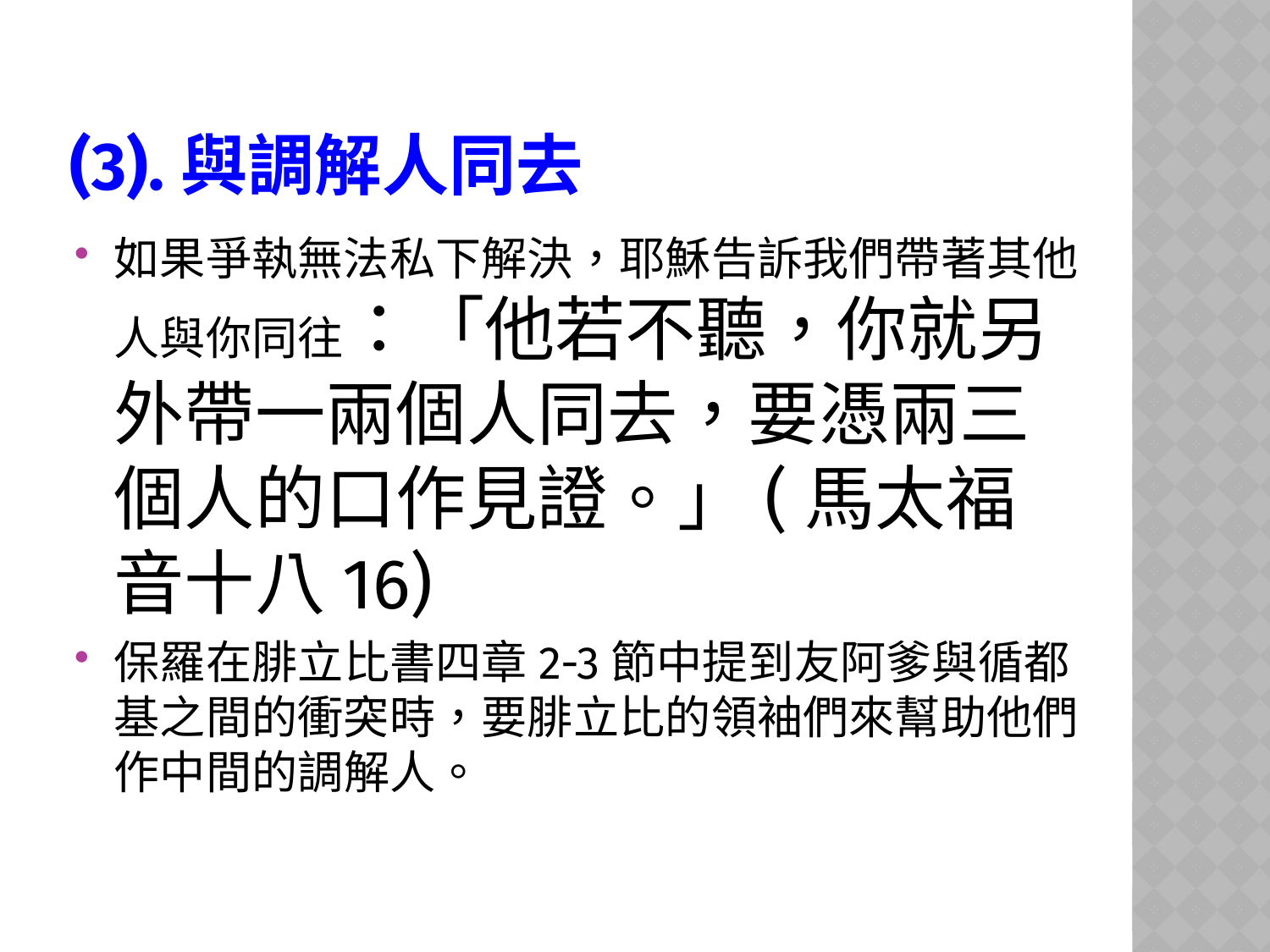

# (3).與調解人同去
如果爭執無法私下解決，耶穌告訴我們帶著其他人與你同往：「他若不聽，你就另外帶一兩個人同去，要憑兩三個人的口作見證。」(馬太福音十八16)
保羅在腓立比書四章2-3節中提到友阿爹與循都基之間的衝突時，要腓立比的領袖們來幫助他們作中間的調解人。